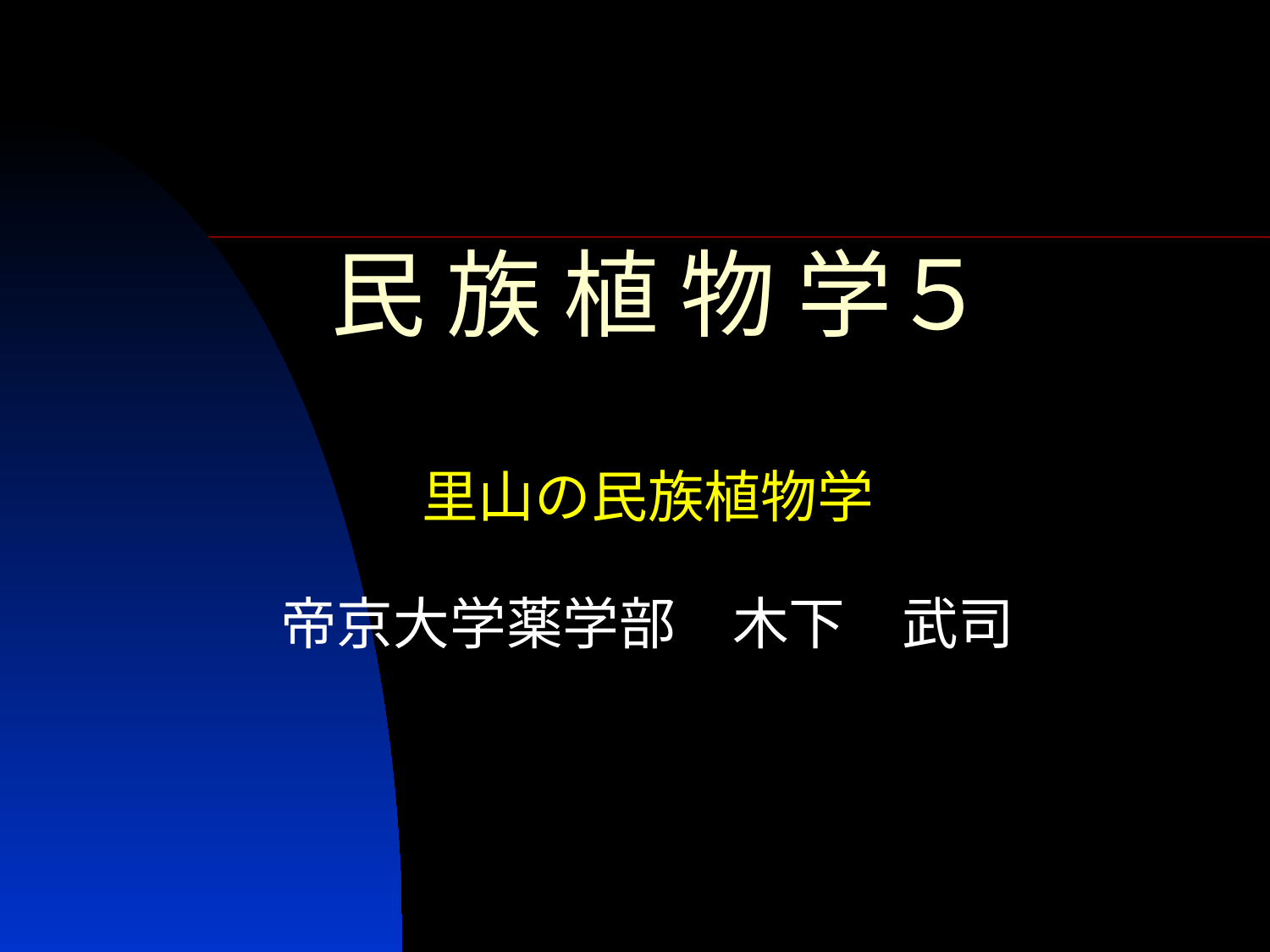

# 民 族 植 物 学５
里山の民族植物学

帝京大学薬学部　木下　武司